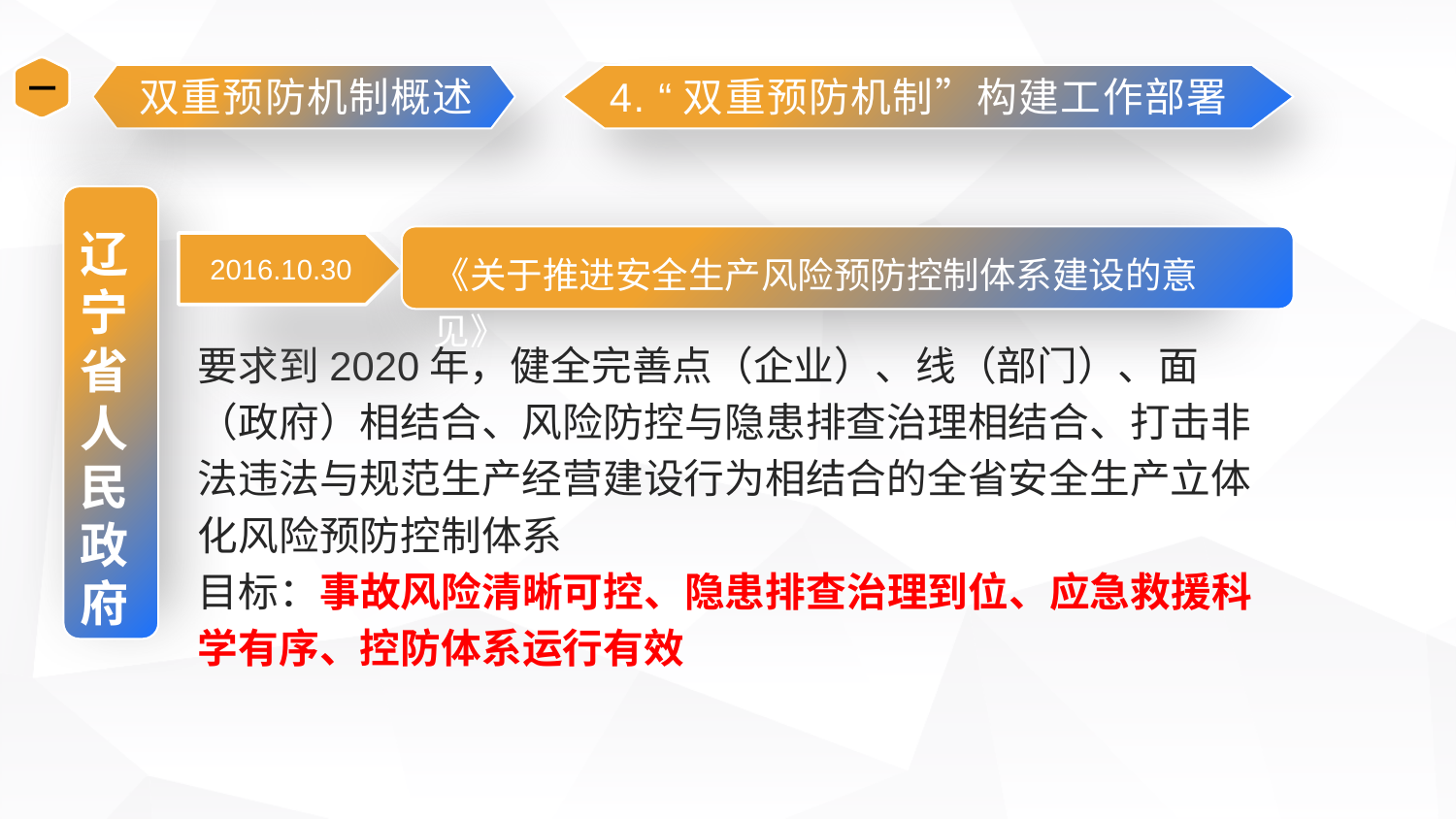

一

双重预防机制概述

4. “双重预防机制”构建工作部署

辽宁省人民政府

《关于推进安全生产风险预防控制体系建设的意见》
2016.10.30

要求到2020年，健全完善点（企业）、线（部门）、面（政府）相结合、风险防控与隐患排查治理相结合、打击非法违法与规范生产经营建设行为相结合的全省安全生产立体化风险预防控制体系
目标：事故风险清晰可控、隐患排查治理到位、应急救援科学有序、控防体系运行有效

13